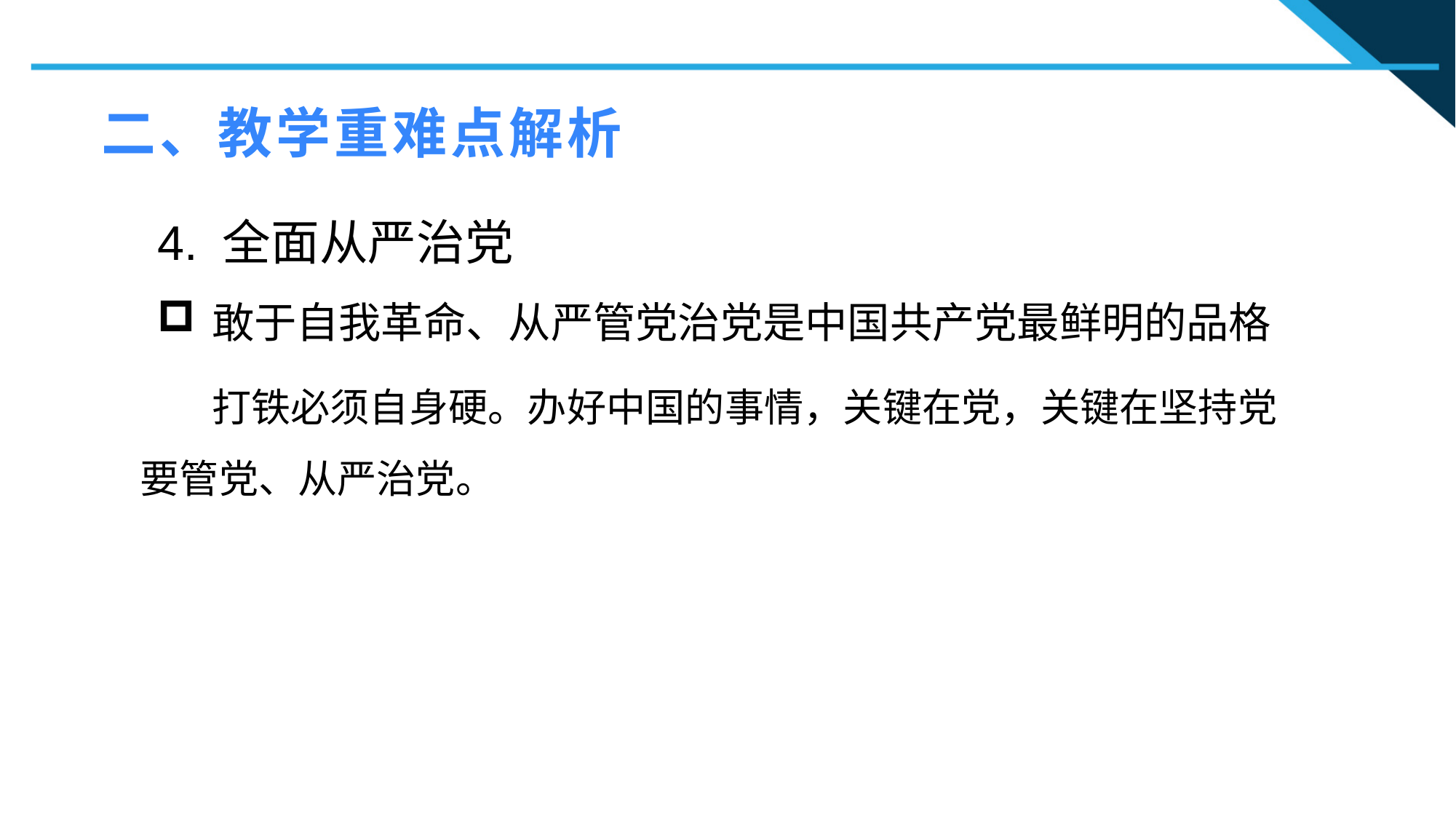

二、教学重难点解析
4. 全面从严治党
敢于自我革命、从严管党治党是中国共产党最鲜明的品格
1
       打铁必须自身硬。办好中国的事情，关键在党，关键在坚持党要管党、从严治党。
2
2
n